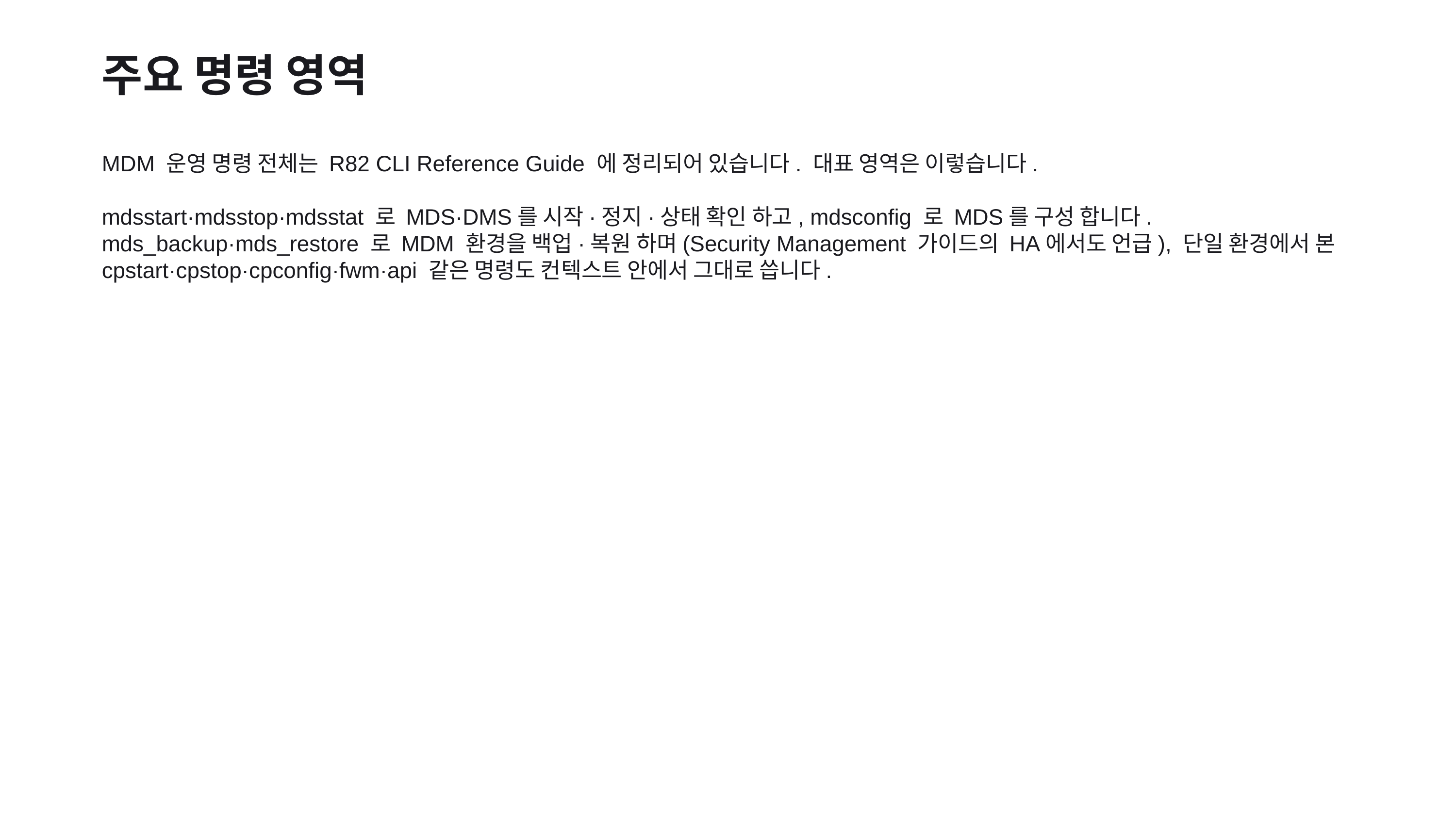

주요 명령 영역
MDM 운영 명령 전체는 R82 CLI Reference Guide 에 정리되어 있습니다. 대표 영역은 이렇습니다.

mdsstart·mdsstop·mdsstat 로 MDS·DMS를 시작·정지·상태 확인 하고, mdsconfig 로 MDS를 구성 합니다. mds_backup·mds_restore 로 MDM 환경을 백업·복원 하며(Security Management 가이드의 HA에서도 언급), 단일 환경에서 본 cpstart·cpstop·cpconfig·fwm·api 같은 명령도 컨텍스트 안에서 그대로 씁니다.